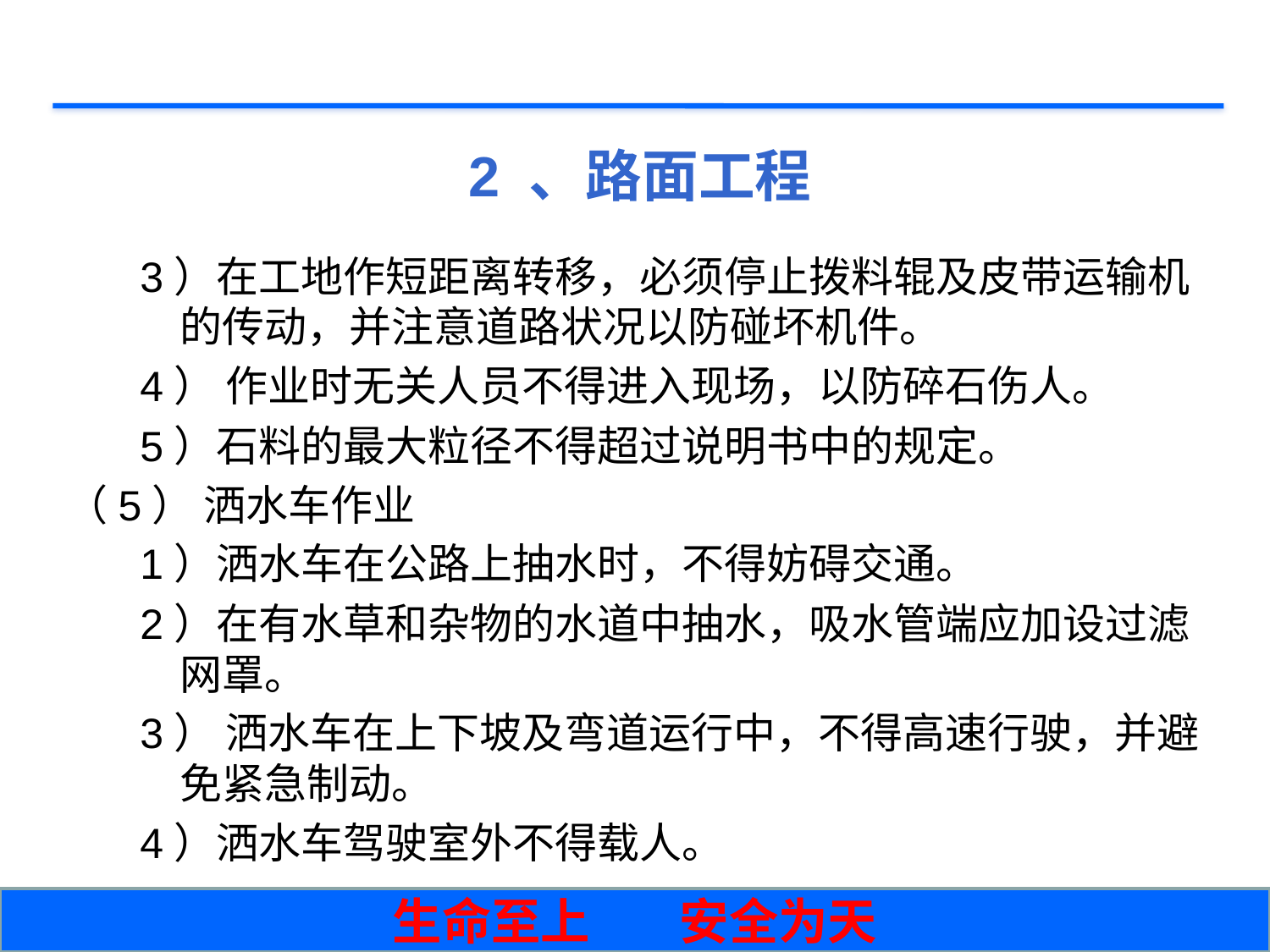

# 2 、路面工程
3）在工地作短距离转移，必须停止拨料辊及皮带运输机的传动，并注意道路状况以防碰坏机件。
4） 作业时无关人员不得进入现场，以防碎石伤人。
5）石料的最大粒径不得超过说明书中的规定。
（5） 洒水车作业
1）洒水车在公路上抽水时，不得妨碍交通。
2）在有水草和杂物的水道中抽水，吸水管端应加设过滤网罩。
3） 洒水车在上下坡及弯道运行中，不得高速行驶，并避免紧急制动。
4）洒水车驾驶室外不得载人。